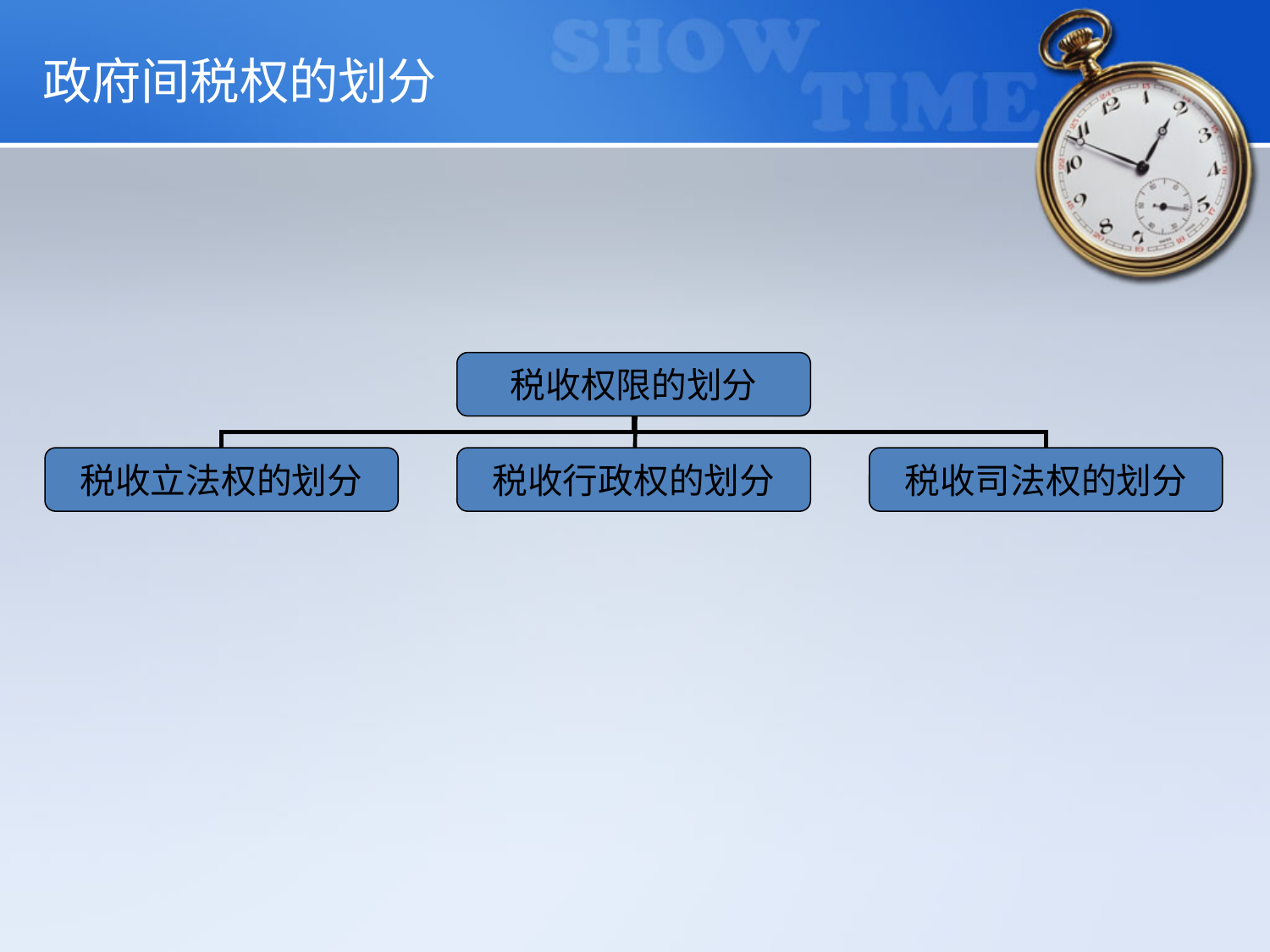

# 政府间税权的划分

税收权限的划分
税收立法权的划分
税收行政权的划分
税收司法权的划分